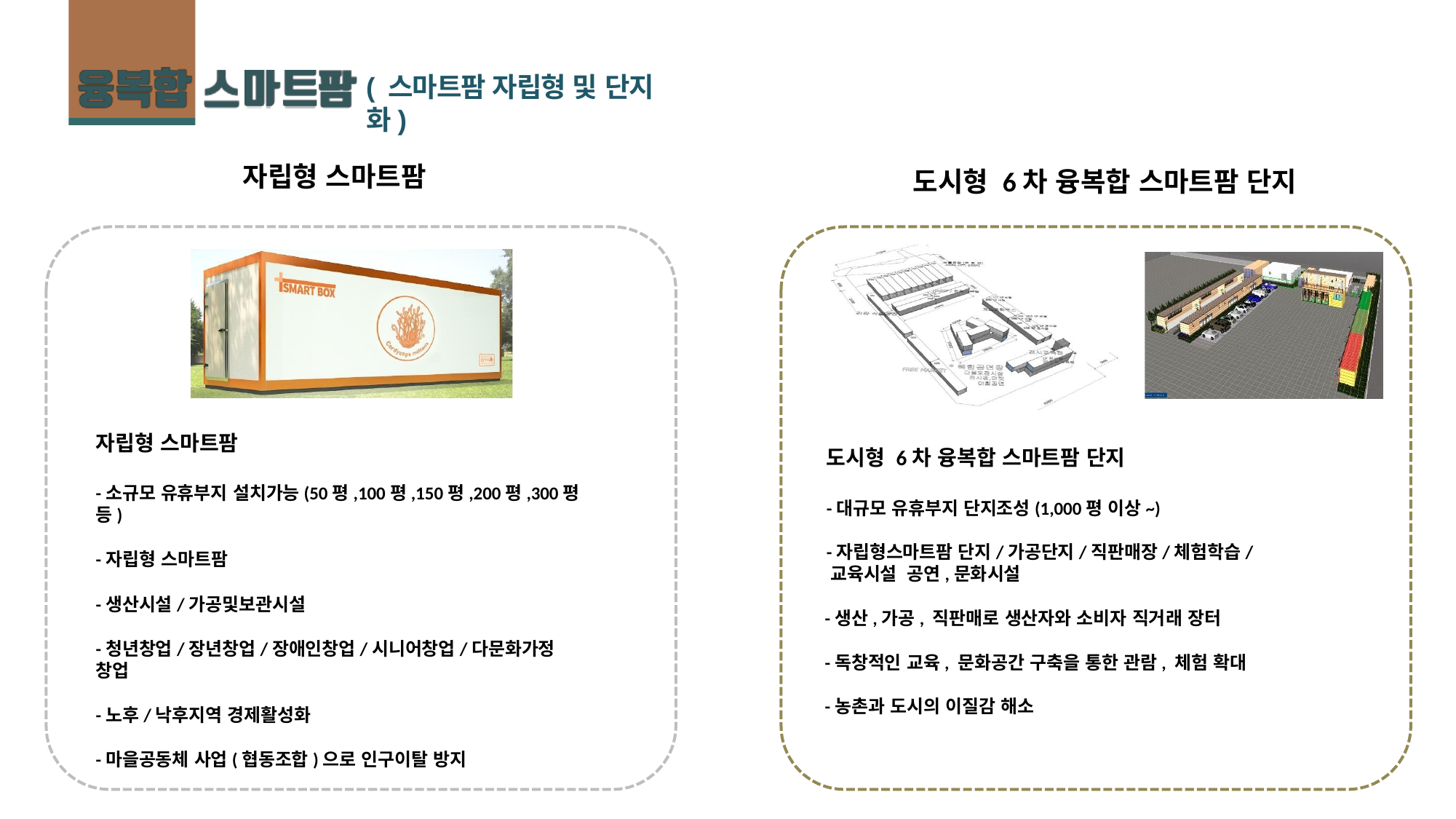

# ( 스마트팜 자립형 및 단지화)

자립형 스마트팜
도시형 6차 융복합 스마트팜 단지

자립형 스마트팜

-소규모 유휴부지 설치가능(50평,100평,150평,200평,300평 등)

-자립형 스마트팜

-생산시설/가공및보관시설

-청년창업/장년창업/장애인창업/시니어창업/다문화가정 창업

-노후/낙후지역 경제활성화

-마을공동체 사업(협동조합)으로 인구이탈 방지
도시형 6차 융복합 스마트팜 단지

-대규모 유휴부지 단지조성(1,000평 이상~)
-자립형스마트팜 단지/가공단지/직판매장/체험학습/교육시설  공연,문화시설

-생산,가공, 직판매로 생산자와 소비자 직거래 장터

-독창적인 교육, 문화공간 구축을 통한 관람, 체험 확대
-농촌과 도시의 이질감 해소